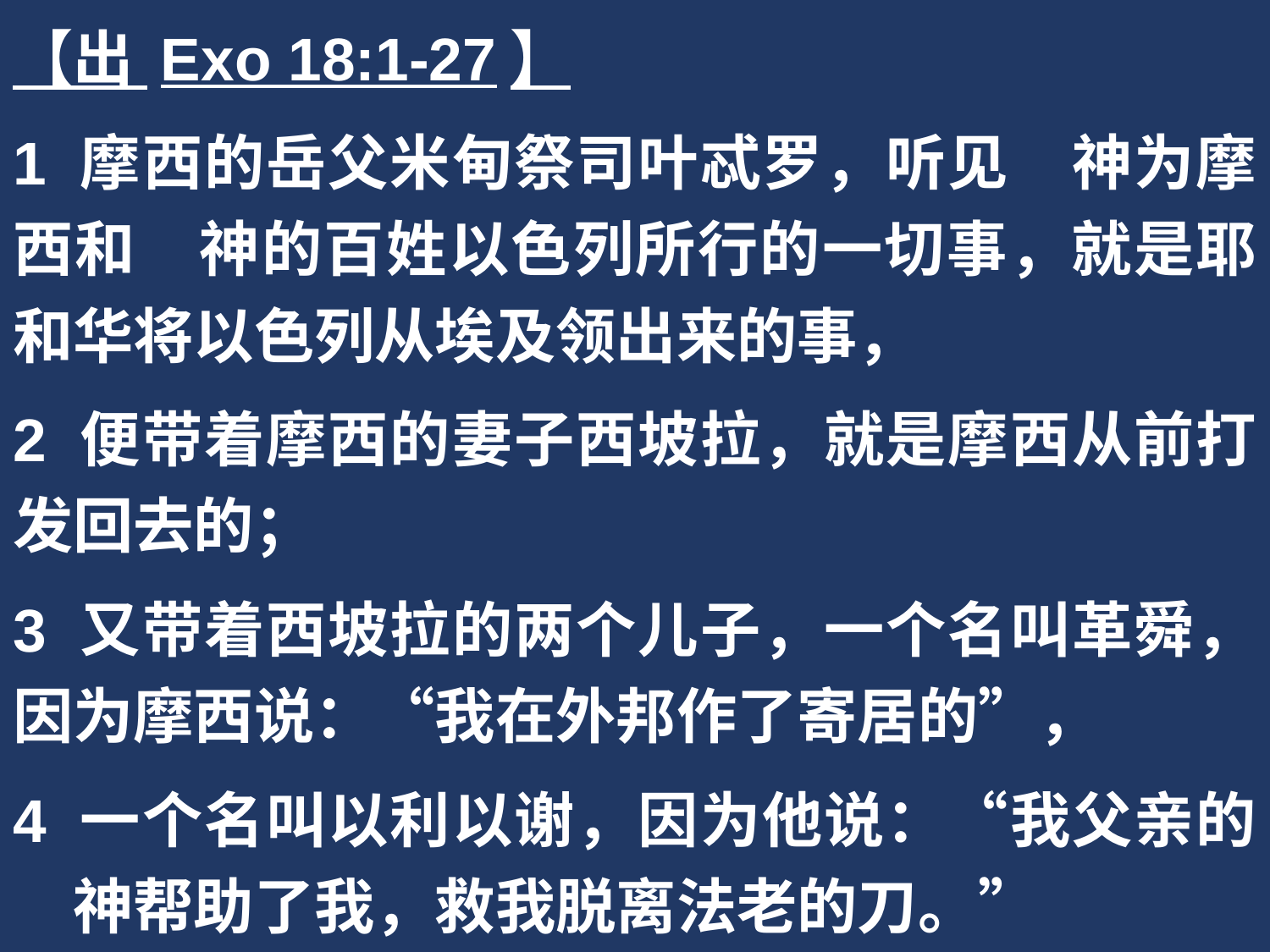

【出 Exo 18:1-27】
1 摩西的岳父米甸祭司叶忒罗，听见　神为摩西和　神的百姓以色列所行的一切事，就是耶和华将以色列从埃及领出来的事，
2 便带着摩西的妻子西坡拉，就是摩西从前打发回去的；
3 又带着西坡拉的两个儿子，一个名叫革舜，因为摩西说：“我在外邦作了寄居的”，
4 一个名叫以利以谢，因为他说：“我父亲的　神帮助了我，救我脱离法老的刀。”